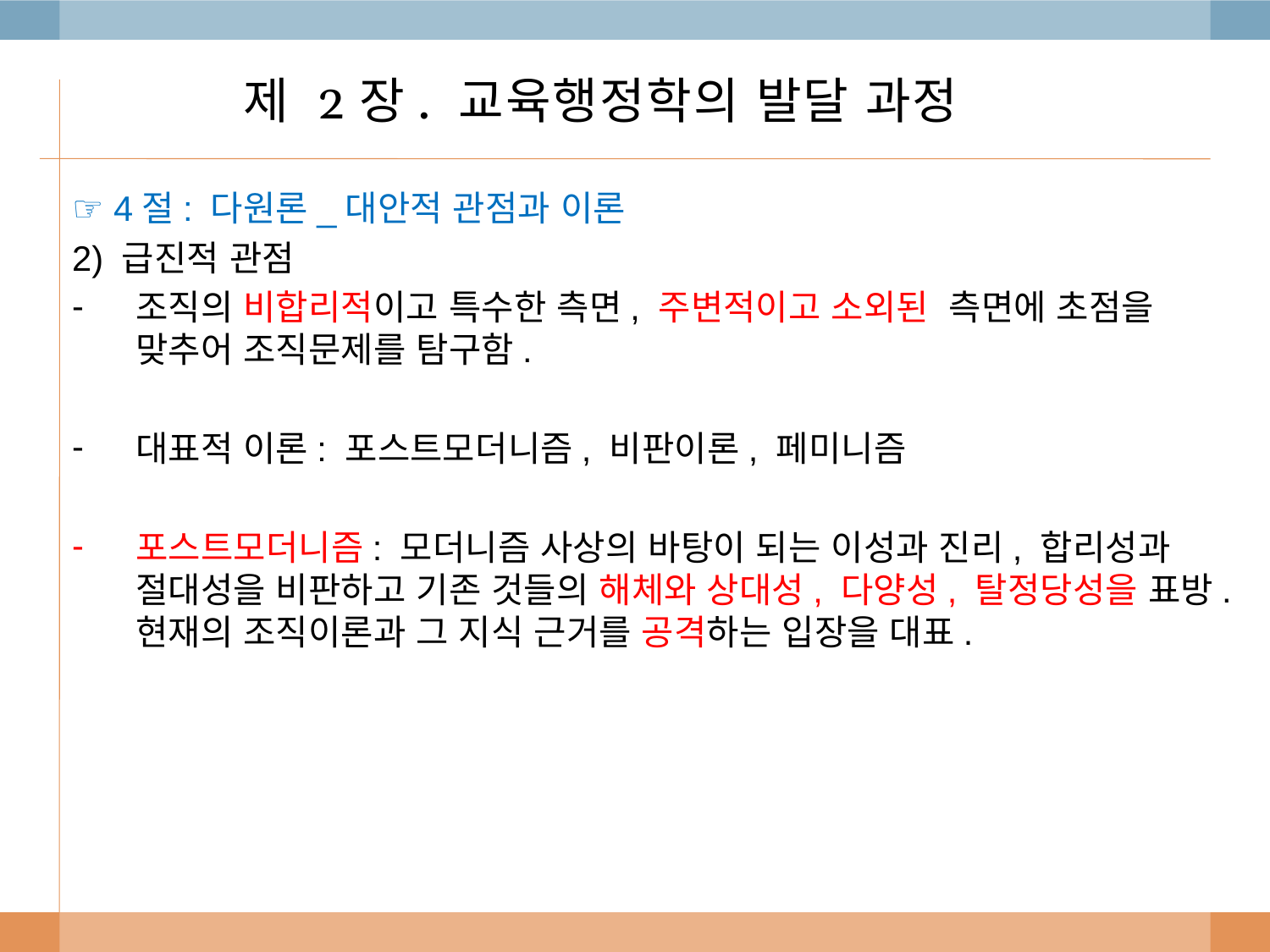

# 제 2장. 교육행정학의 발달 과정
☞ 4절: 다원론_대안적 관점과 이론
2) 급진적 관점
조직의 비합리적이고 특수한 측면, 주변적이고 소외된  측면에 초점을 맞추어 조직문제를 탐구함.

대표적 이론: 포스트모더니즘, 비판이론, 페미니즘

포스트모더니즘: 모더니즘 사상의 바탕이 되는 이성과 진리, 합리성과 절대성을 비판하고 기존 것들의 해체와 상대성, 다양성, 탈정당성을 표방. 현재의 조직이론과 그 지식 근거를 공격하는 입장을 대표.